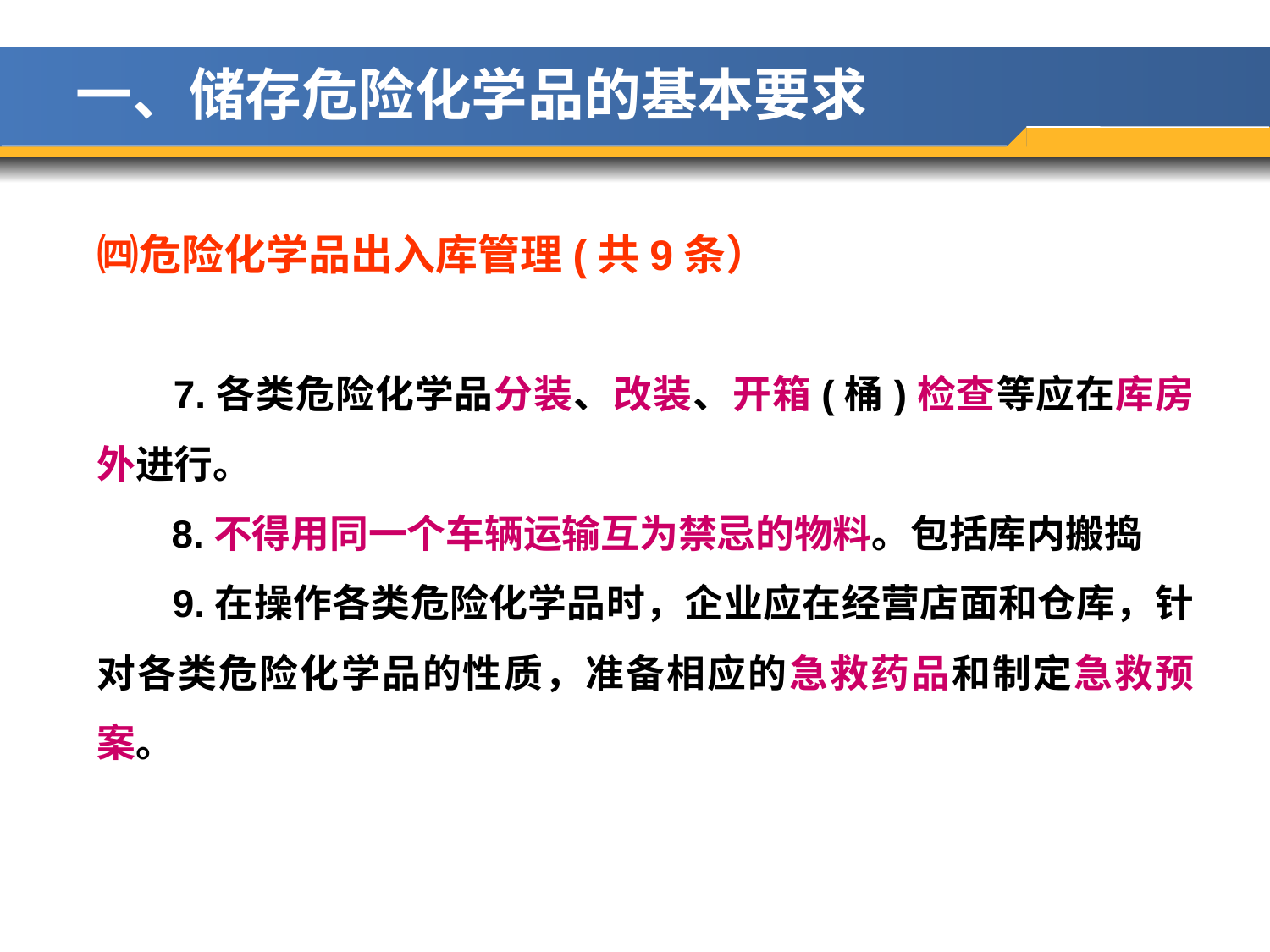

一、储存危险化学品的基本要求

㈣危险化学品出入库管理(共9条）
  7.各类危险化学品分装、改装、开箱(桶)检查等应在库房外进行。
  8.不得用同一个车辆运输互为禁忌的物料。包括库内搬捣
  9.在操作各类危险化学品时，企业应在经营店面和仓库，针对各类危险化学品的性质，准备相应的急救药品和制定急救预案。